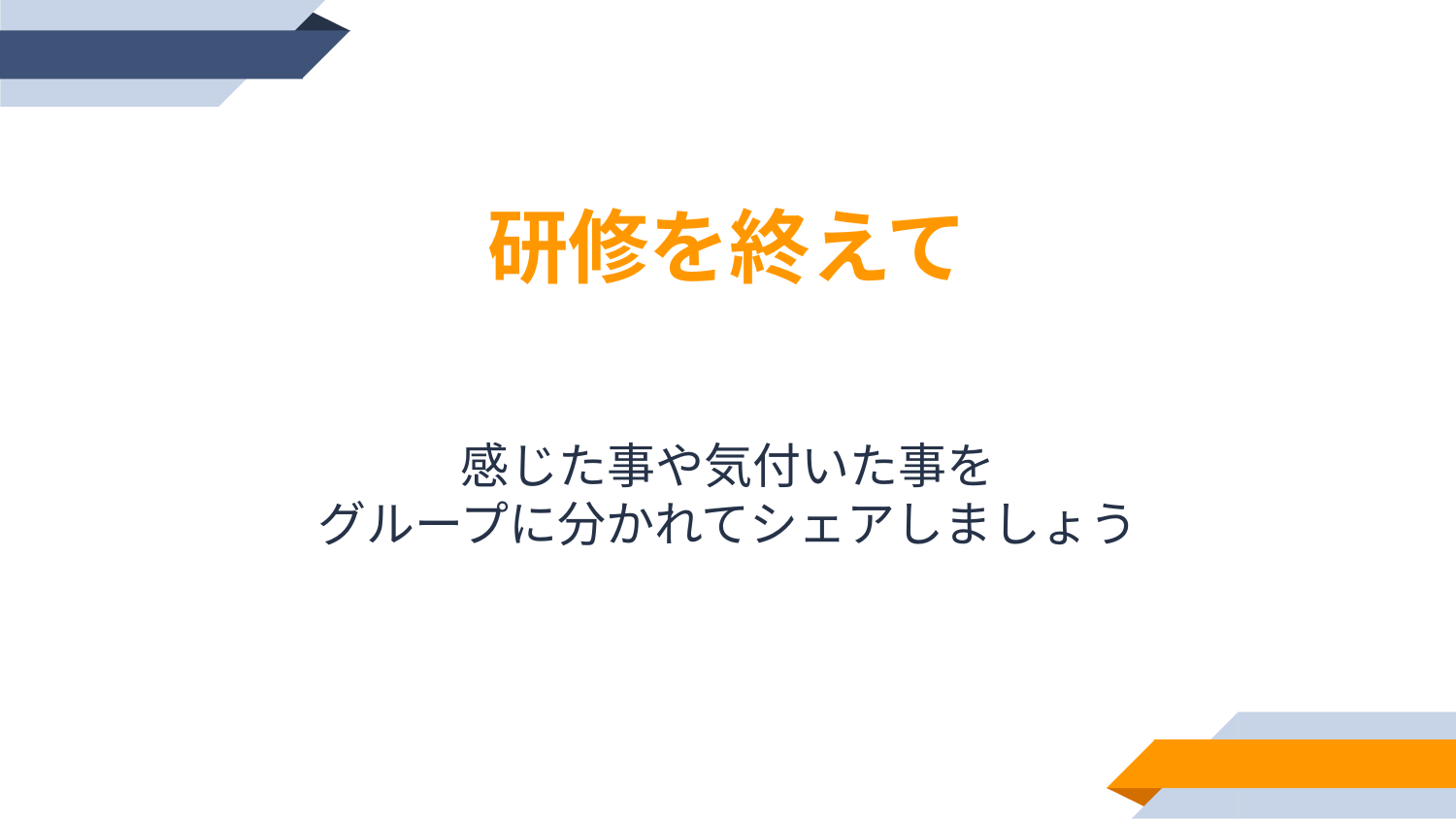

研修を終えて
感じた事や気付いた事を
グループに分かれてシェアしましょう